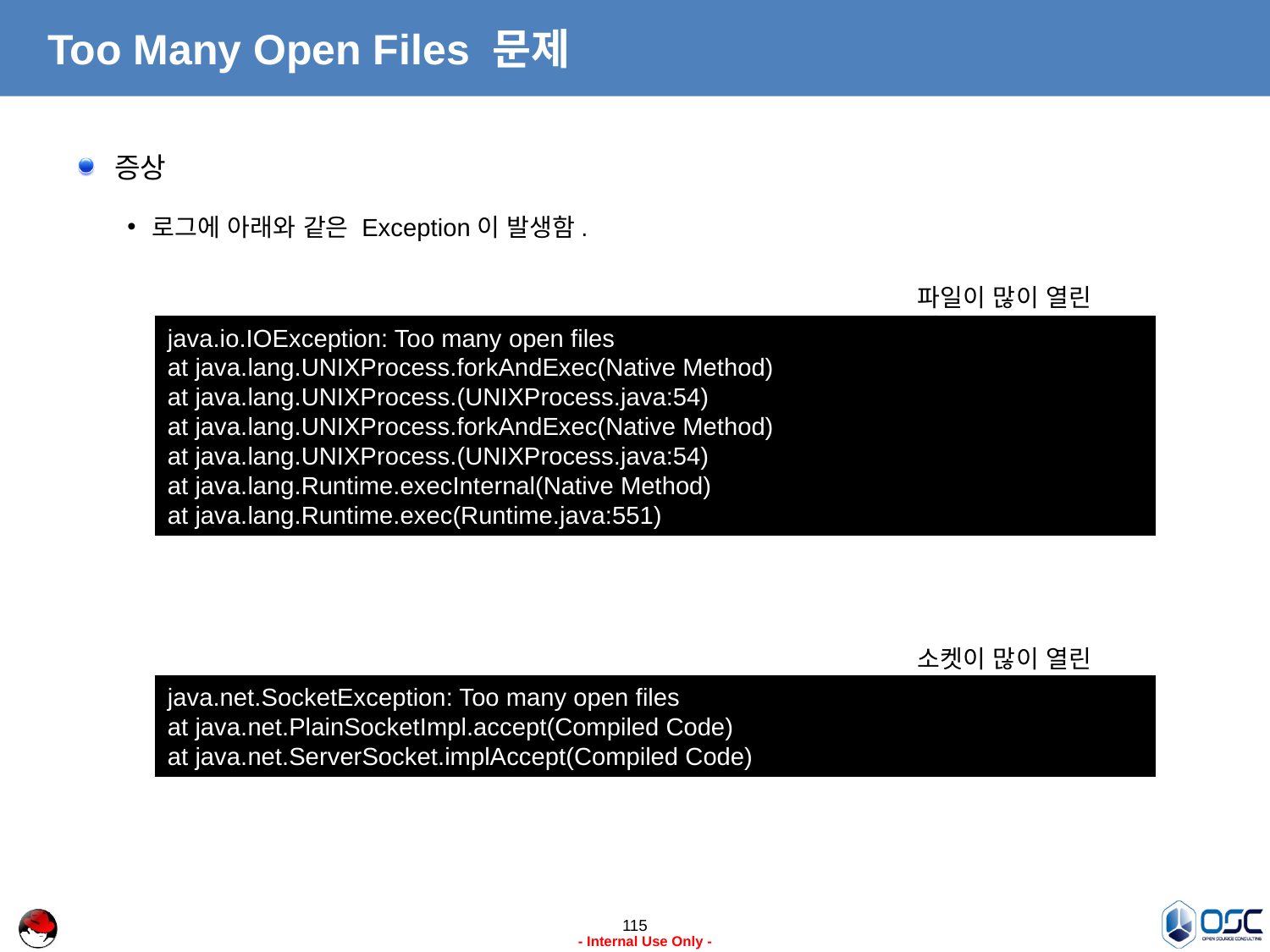

# Too Many Open Files 문제
증상
로그에 아래와 같은 Exception이 발생함.
파일이 많이 열린 경우
java.io.IOException: Too many open files
at java.lang.UNIXProcess.forkAndExec(Native Method)
at java.lang.UNIXProcess.(UNIXProcess.java:54)
at java.lang.UNIXProcess.forkAndExec(Native Method)
at java.lang.UNIXProcess.(UNIXProcess.java:54)
at java.lang.Runtime.execInternal(Native Method)
at java.lang.Runtime.exec(Runtime.java:551)
소켓이 많이 열린 경우
java.net.SocketException: Too many open files
at java.net.PlainSocketImpl.accept(Compiled Code)
at java.net.ServerSocket.implAccept(Compiled Code)